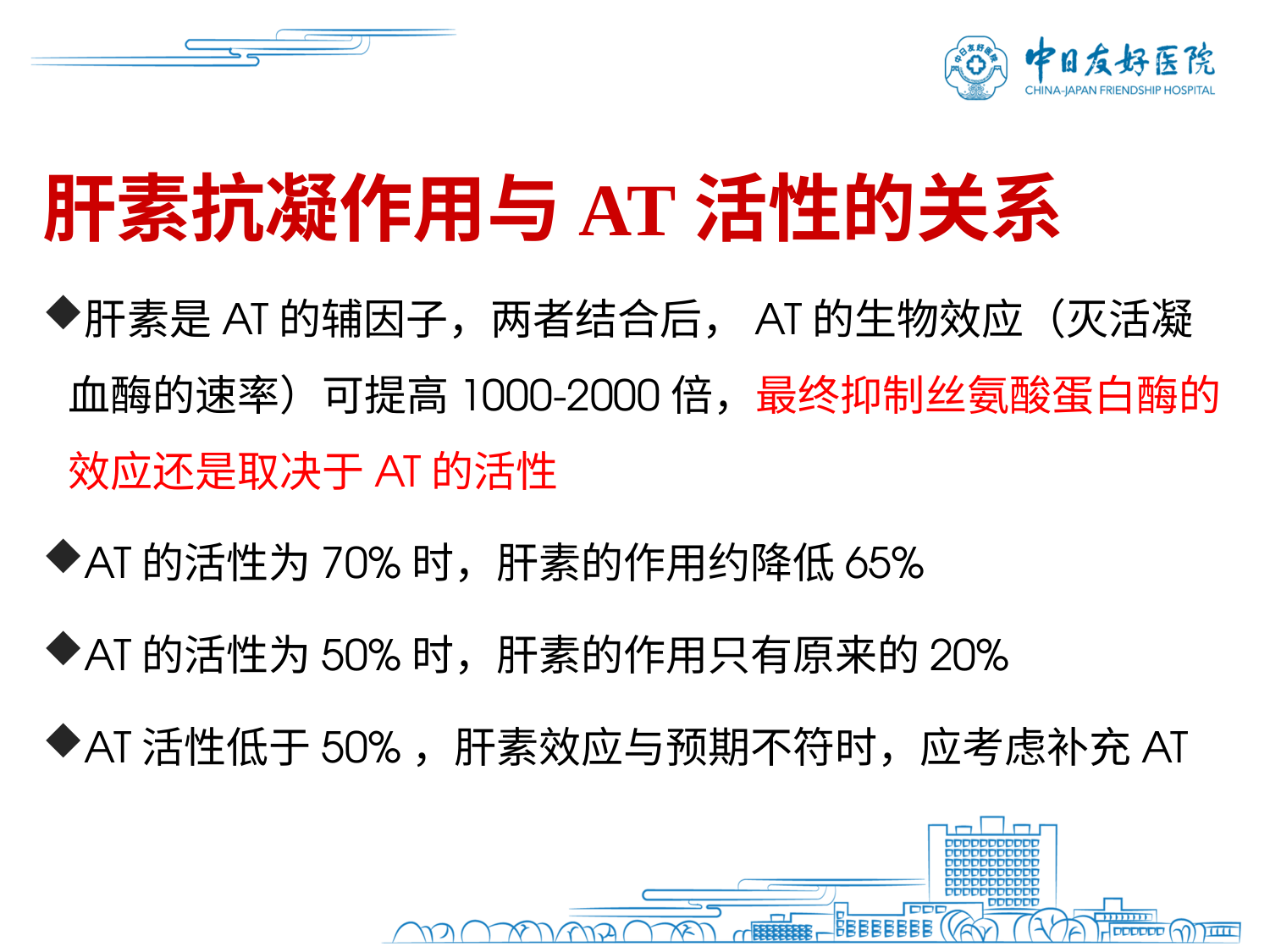

肝素抗凝作用与AT活性的关系
肝素是AT的辅因子，两者结合后，AT的生物效应（灭活凝血酶的速率）可提高1000-2000倍，最终抑制丝氨酸蛋白酶的效应还是取决于AT的活性
AT的活性为70%时，肝素的作用约降低65%
AT的活性为50%时，肝素的作用只有原来的20%
AT活性低于50%，肝素效应与预期不符时，应考虑补充AT